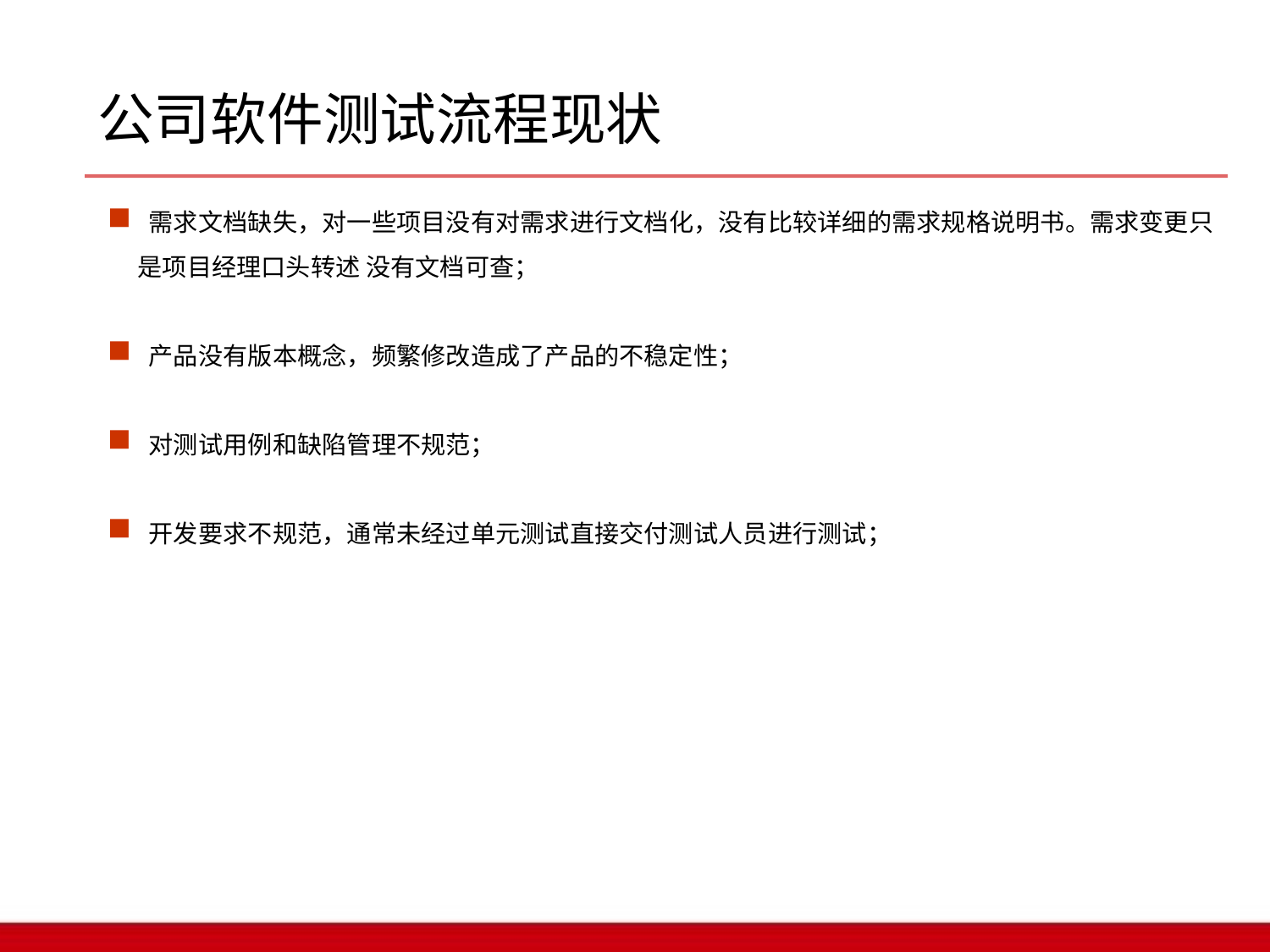

公司软件测试流程现状
 需求文档缺失，对一些项目没有对需求进行文档化，没有比较详细的需求规格说明书。需求变更只是项目经理口头转述 没有文档可查；

 产品没有版本概念，频繁修改造成了产品的不稳定性；

 对测试用例和缺陷管理不规范；

 开发要求不规范，通常未经过单元测试直接交付测试人员进行测试；